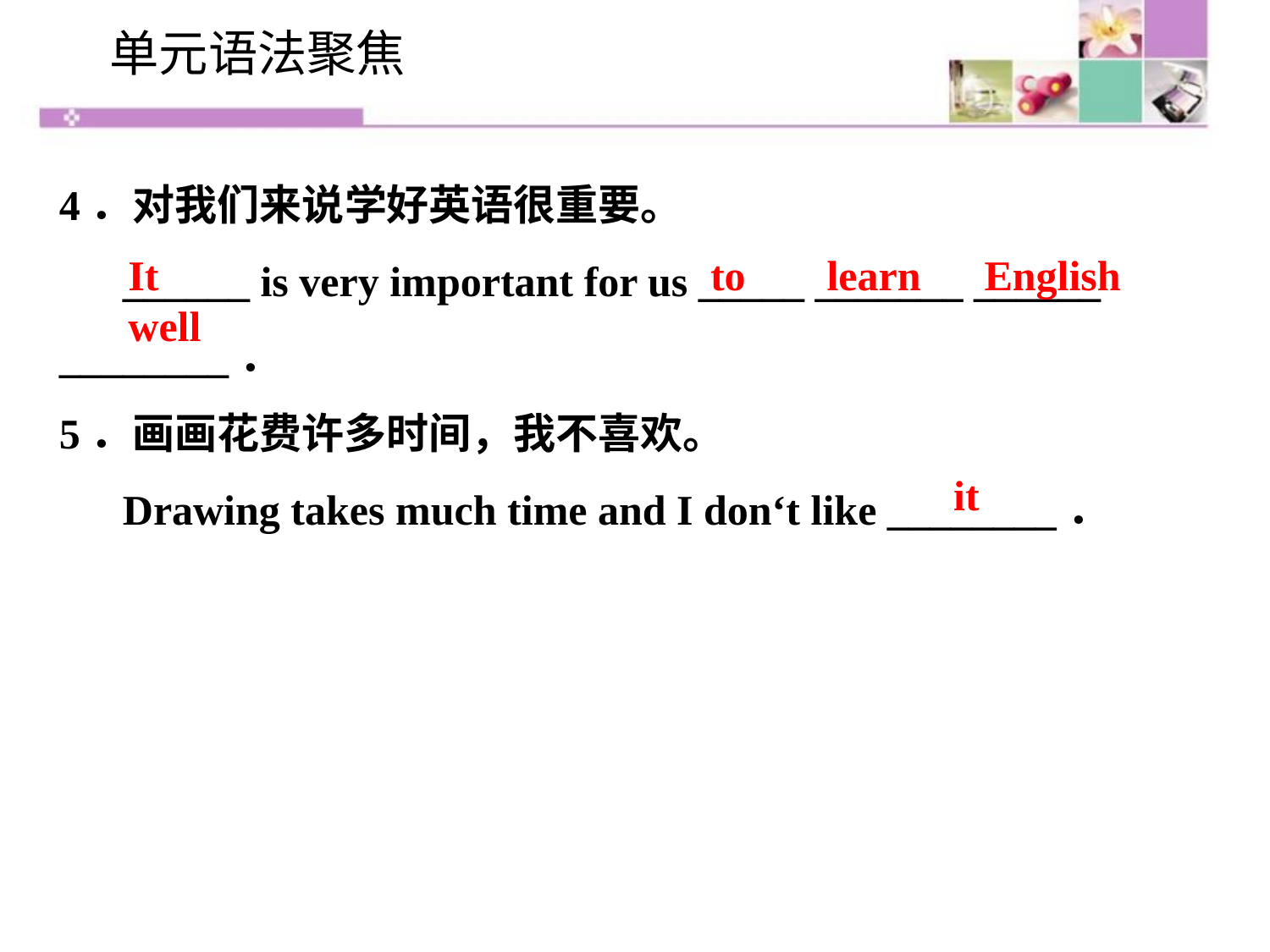

单元语法聚焦

4．对我们来说学好英语很重要。
      ______ is very important for us _____ _______ ______ ________．
5．画画花费许多时间，我不喜欢。
      Drawing takes much time and I don‘t like ________．
It				       to 	      learn      English well
it